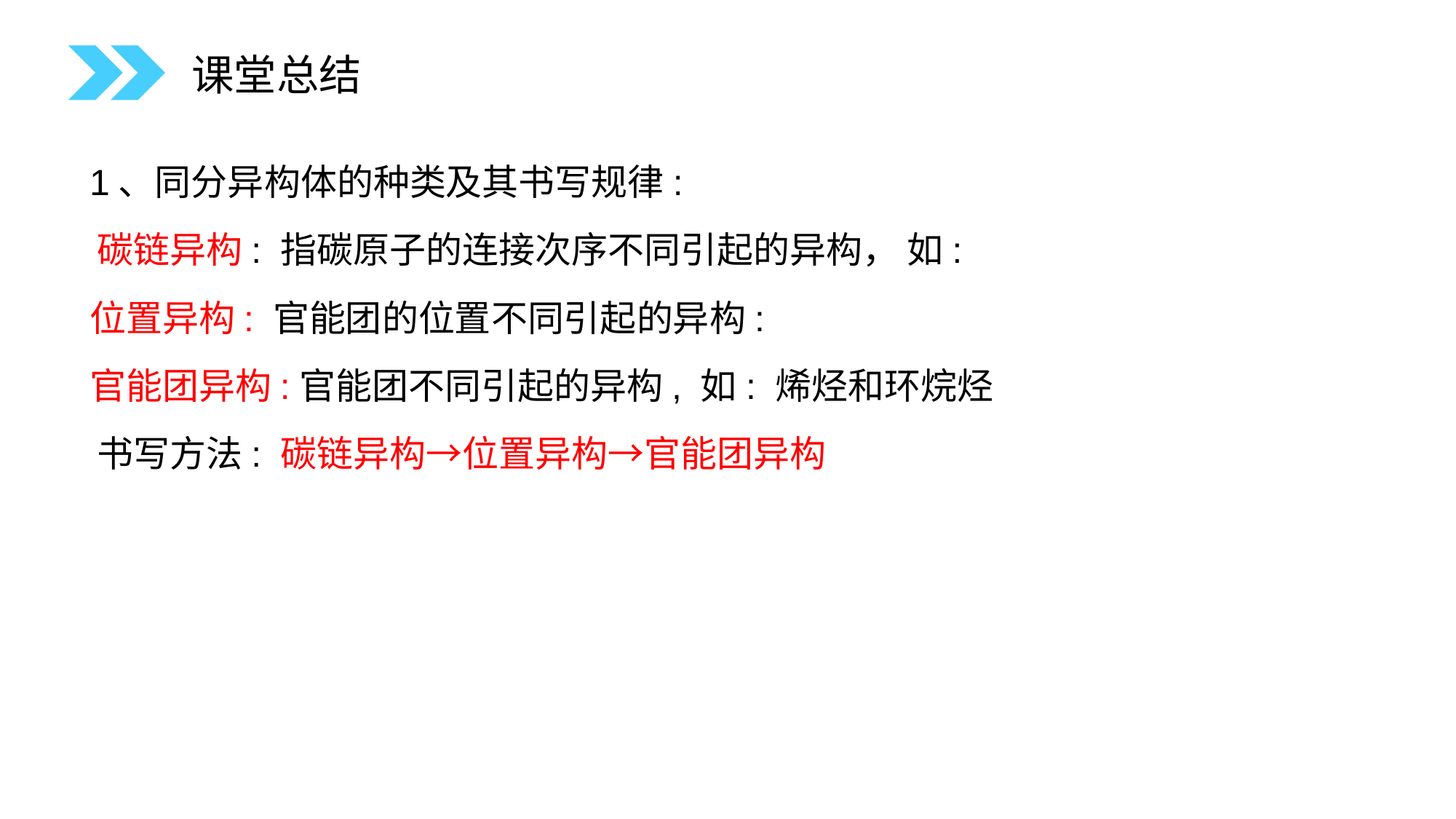

课堂总结
1、同分异构体的种类及其书写规律:
 碳链异构: 指碳原子的连接次序不同引起的异构， 如:
位置异构: 官能团的位置不同引起的异构:
官能团异构:官能团不同引起的异构, 如: 烯烃和环烷烃
 书写方法: 碳链异构→位置异构→官能团异构